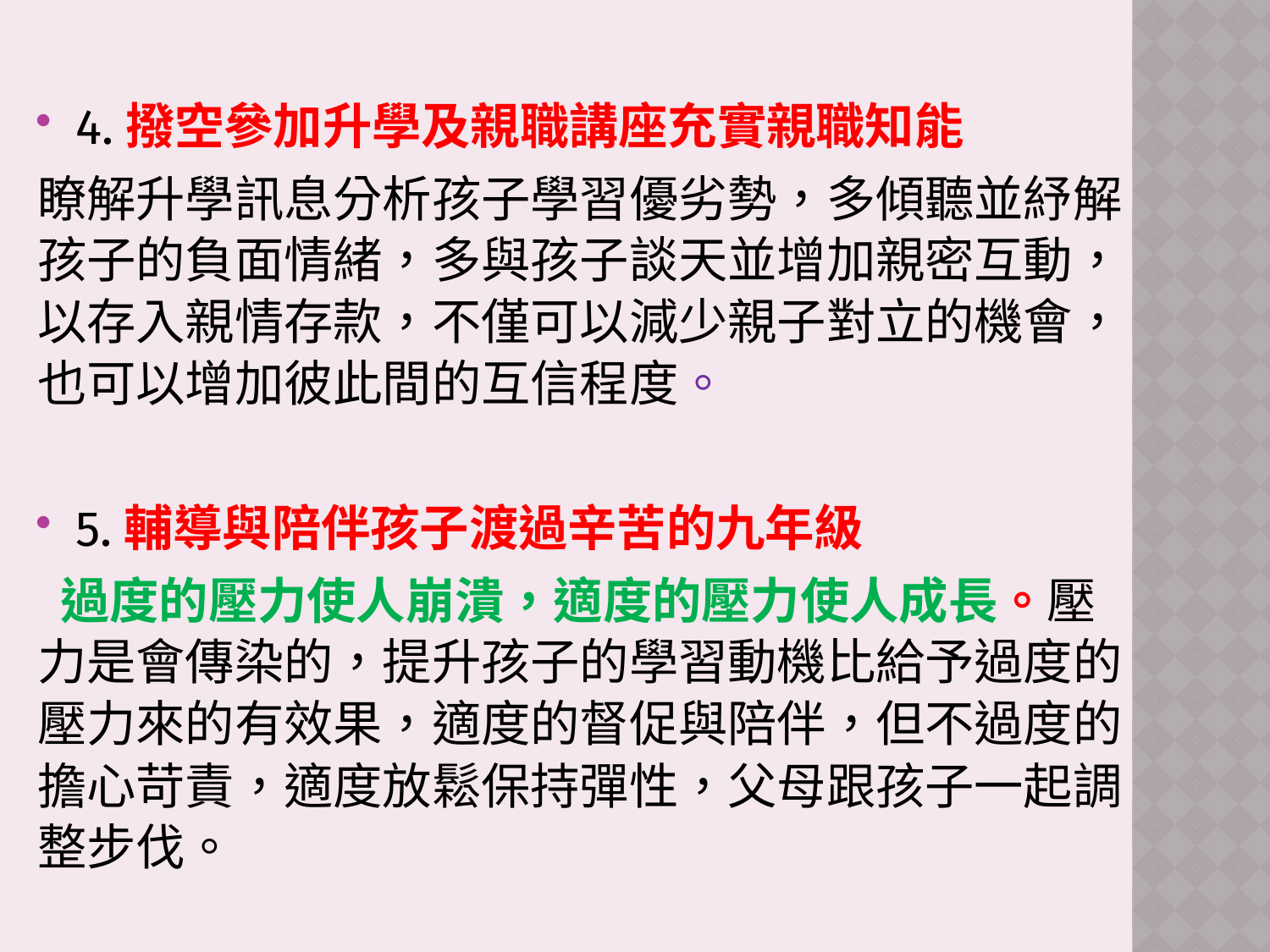

4.撥空參加升學及親職講座充實親職知能
瞭解升學訊息分析孩子學習優劣勢，多傾聽並紓解 孩子的負面情緒，多與孩子談天並增加親密互動，以存入親情存款，不僅可以減少親子對立的機會，也可以增加彼此間的互信程度。

5.輔導與陪伴孩子渡過辛苦的九年級
 過度的壓力使人崩潰，適度的壓力使人成長。壓力是會傳染的，提升孩子的學習動機比給予過度的壓力來的有效果，適度的督促與陪伴，但不過度的擔心苛責，適度放鬆保持彈性，父母跟孩子一起調整步伐。